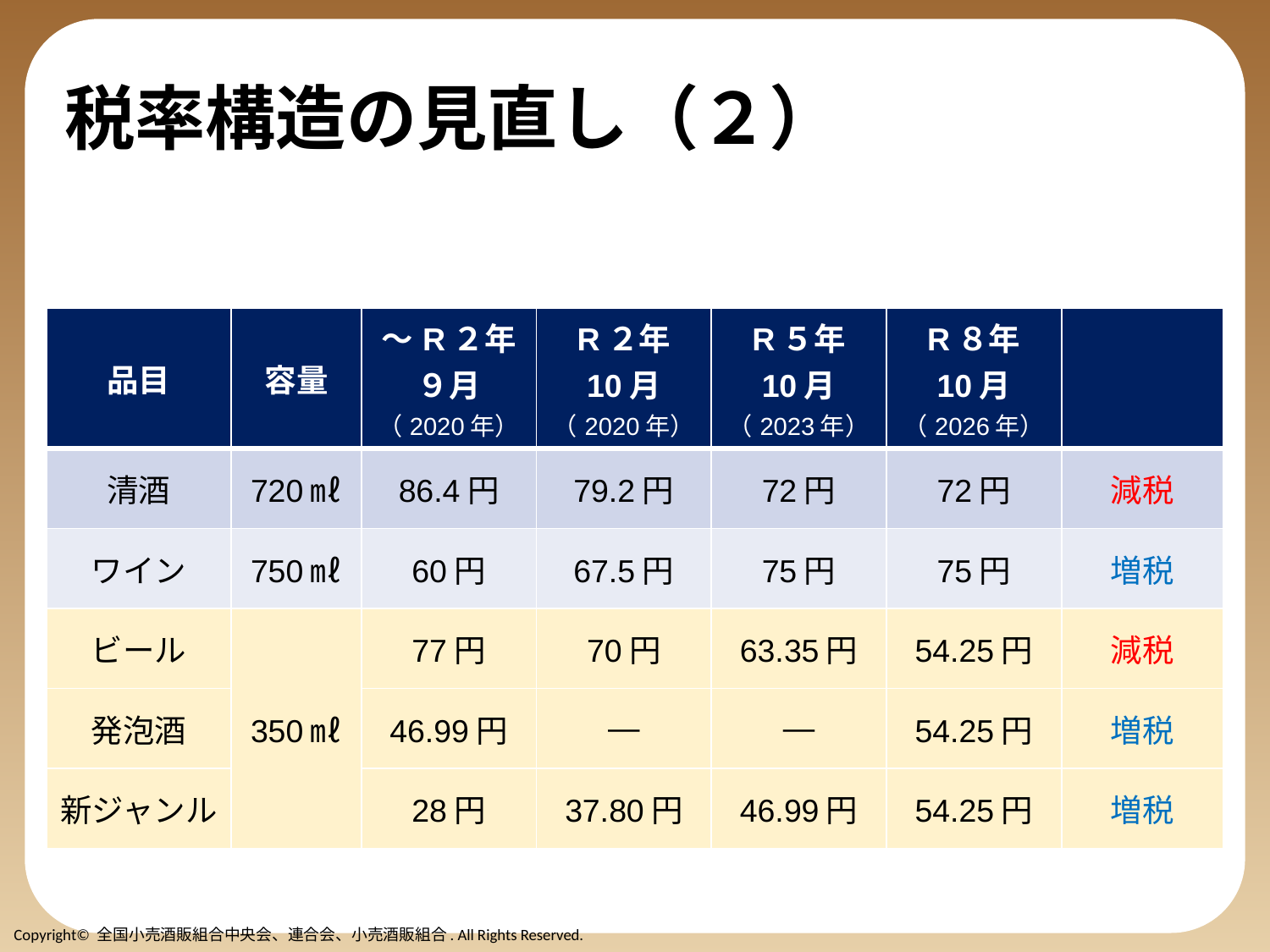

# 税率構造の見直し（２）
| 品目 | 容量 | ～R２年９月 （2020年） | R２年 10月 （2020年） | R５年 10月 （2023年） | R８年 10月 （2026年） |  |
| --- | --- | --- | --- | --- | --- | --- |
| 清酒 | 720㎖ | 86.4円 | 79.2円 | 72円 | 72円 | 減税 |
| ワイン | 750㎖ | 60円 | 67.5円 | 75円 | 75円 | 増税 |
| ビール | 350㎖ | 77円 | 70円 | 63.35円 | 54.25円 | 減税 |
| 発泡酒 | 350㎖ | 46.99円 | ― | ― | 54.25円 | 増税 |
| 新ジャンル | 350㎖ | 28円 | 37.80円 | 46.99円 | 54.25円 | 増税 |
Copyright© 全国小売酒販組合中央会、連合会、小売酒販組合. All Rights Reserved.